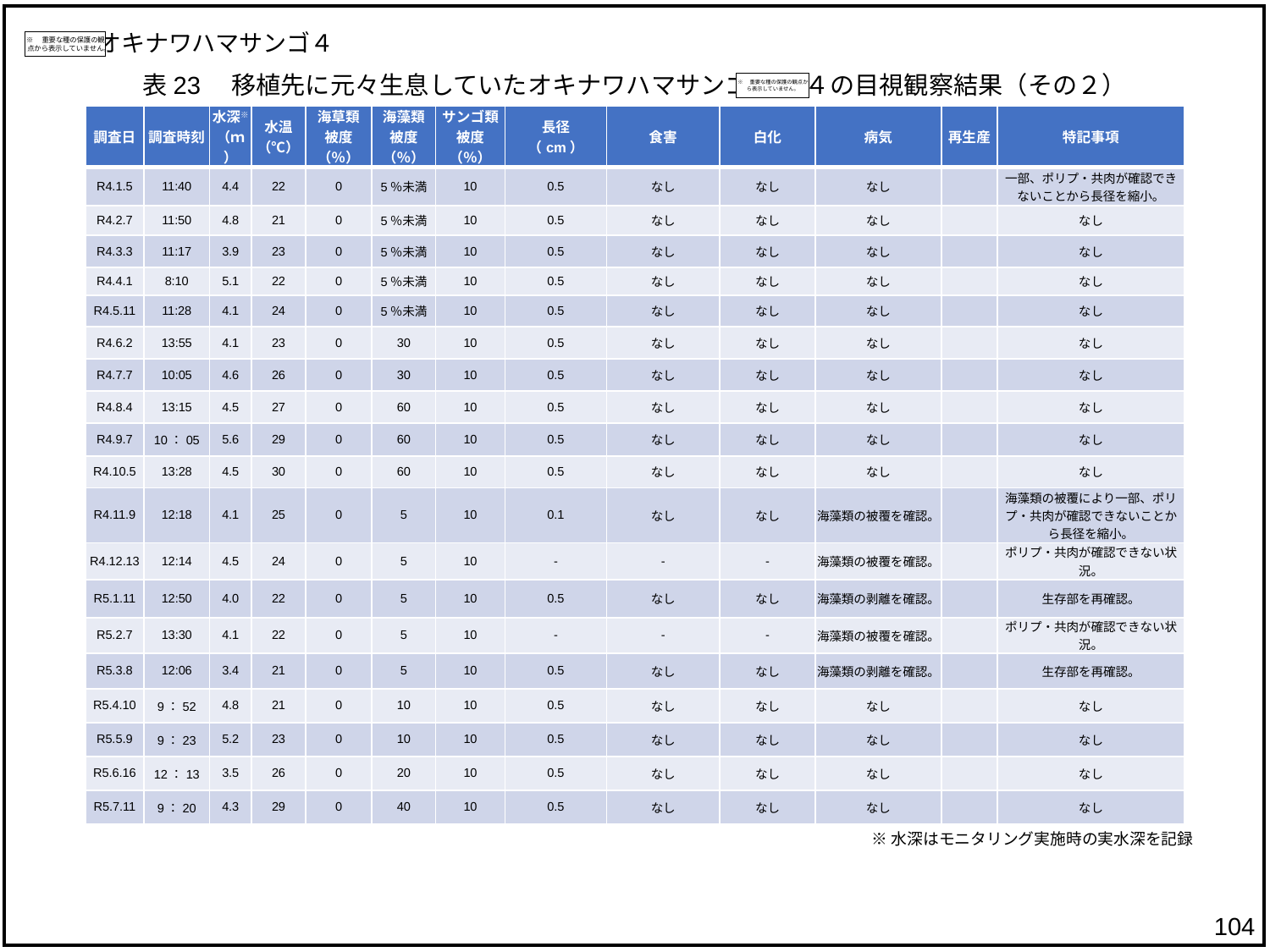

オキナワハマサンゴ４
※　重要な種の保護の観点から表示していません。
表23　移植先に元々生息していたオキナワハマサンゴ          ４の目視観察結果（その２）
※　重要な種の保護の観点から表示していません。
| 調査日 | 調査時刻 | 水深※ （ｍ） | 水温 （℃） | 海草類 被度（％） | 海藻類 被度（％） | サンゴ類 被度（％） | 長径 （cm） | 食害 | 白化 | 病気 | 再生産 | 特記事項 |
| --- | --- | --- | --- | --- | --- | --- | --- | --- | --- | --- | --- | --- |
| R4.1.5 | 11:40 | 4.4 | 22 | 0 | 5％未満 | 10 | 0.5 | なし | なし | なし |  | 一部、ポリプ・共肉が確認できないことから長径を縮小。 |
| R4.2.7 | 11:50 | 4.8 | 21 | 0 | 5％未満 | 10 | 0.5 | なし | なし | なし |  | なし |
| R4.3.3 | 11:17 | 3.9 | 23 | 0 | 5％未満 | 10 | 0.5 | なし | なし | なし |  | なし |
| R4.4.1 | 8:10 | 5.1 | 22 | 0 | 5％未満 | 10 | 0.5 | なし | なし | なし |  | なし |
| R4.5.11 | 11:28 | 4.1 | 24 | 0 | 5％未満 | 10 | 0.5 | なし | なし | なし |  | なし |
| R4.6.2 | 13:55 | 4.1 | 23 | 0 | 30 | 10 | 0.5 | なし | なし | なし |  | なし |
| R4.7.7 | 10:05 | 4.6 | 26 | 0 | 30 | 10 | 0.5 | なし | なし | なし |  | なし |
| R4.8.4 | 13:15 | 4.5 | 27 | 0 | 60 | 10 | 0.5 | なし | なし | なし |  | なし |
| R4.9.7 | 10：05 | 5.6 | 29 | 0 | 60 | 10 | 0.5 | なし | なし | なし |  | なし |
| R4.10.5 | 13:28 | 4.5 | 30 | 0 | 60 | 10 | 0.5 | なし | なし | なし |  | なし |
| R4.11.9 | 12:18 | 4.1 | 25 | 0 | 5 | 10 | 0.1 | なし | なし | 海藻類の被覆を確認。 |  | 海藻類の被覆により一部、ポリプ・共肉が確認できないことから長径を縮小。 |
| R4.12.13 | 12:14 | 4.5 | 24 | 0 | 5 | 10 | - | - | - | 海藻類の被覆を確認。 |  | ポリプ・共肉が確認できない状況。 |
| R5.1.11 | 12:50 | 4.0 | 22 | 0 | 5 | 10 | 0.5 | なし | なし | 海藻類の剥離を確認。 |  | 生存部を再確認。 |
| R5.2.7 | 13:30 | 4.1 | 22 | 0 | 5 | 10 | - | - | - | 海藻類の被覆を確認。 |  | ポリプ・共肉が確認できない状況。 |
| R5.3.8 | 12:06 | 3.4 | 21 | 0 | 5 | 10 | 0.5 | なし | なし | 海藻類の剥離を確認。 |  | 生存部を再確認。 |
| R5.4.10 | 9：52 | 4.8 | 21 | 0 | 10 | 10 | 0.5 | なし | なし | なし |  | なし |
| R5.5.9 | 9：23 | 5.2 | 23 | 0 | 10 | 10 | 0.5 | なし | なし | なし |  | なし |
| R5.6.16 | 12：13 | 3.5 | 26 | 0 | 20 | 10 | 0.5 | なし | なし | なし |  | なし |
| R5.7.11 | 9：20 | 4.3 | 29 | 0 | 40 | 10 | 0.5 | なし | なし | なし |  | なし |
※水深はモニタリング実施時の実水深を記録
104